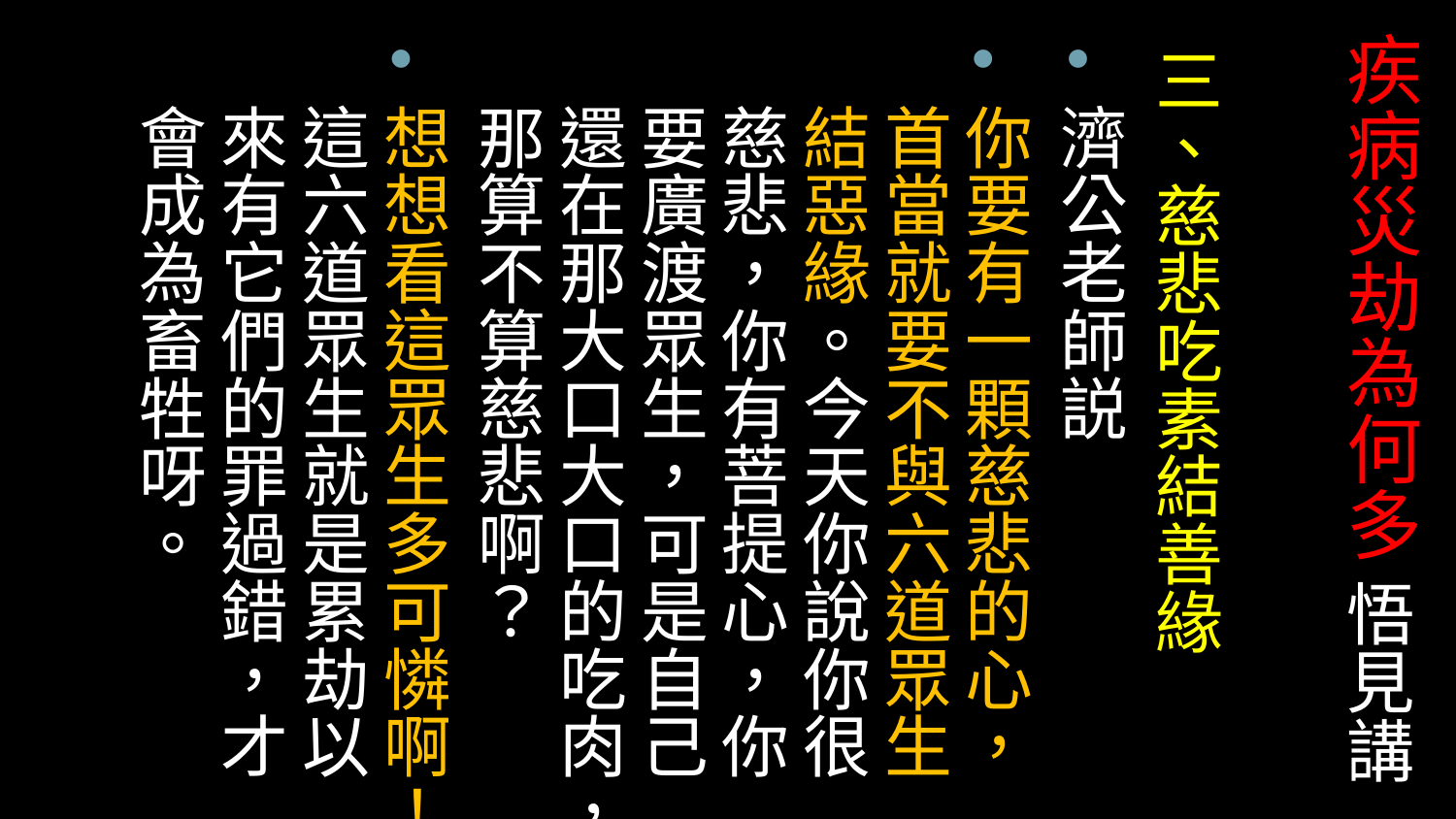

# 疾病災劫為何多 悟見講
三、慈悲吃素結善緣
濟公老師説
你要有一顆慈悲的心，首當就要不與六道眾生結惡緣。今天你說你很慈悲，你有菩提心，你要廣渡眾生，可是自己還在那大口大口的吃肉，那算不算慈悲啊？
想想看這眾生多可憐啊！這六道眾生就是累劫以來有它們的罪過錯，才會成為畜牲呀。